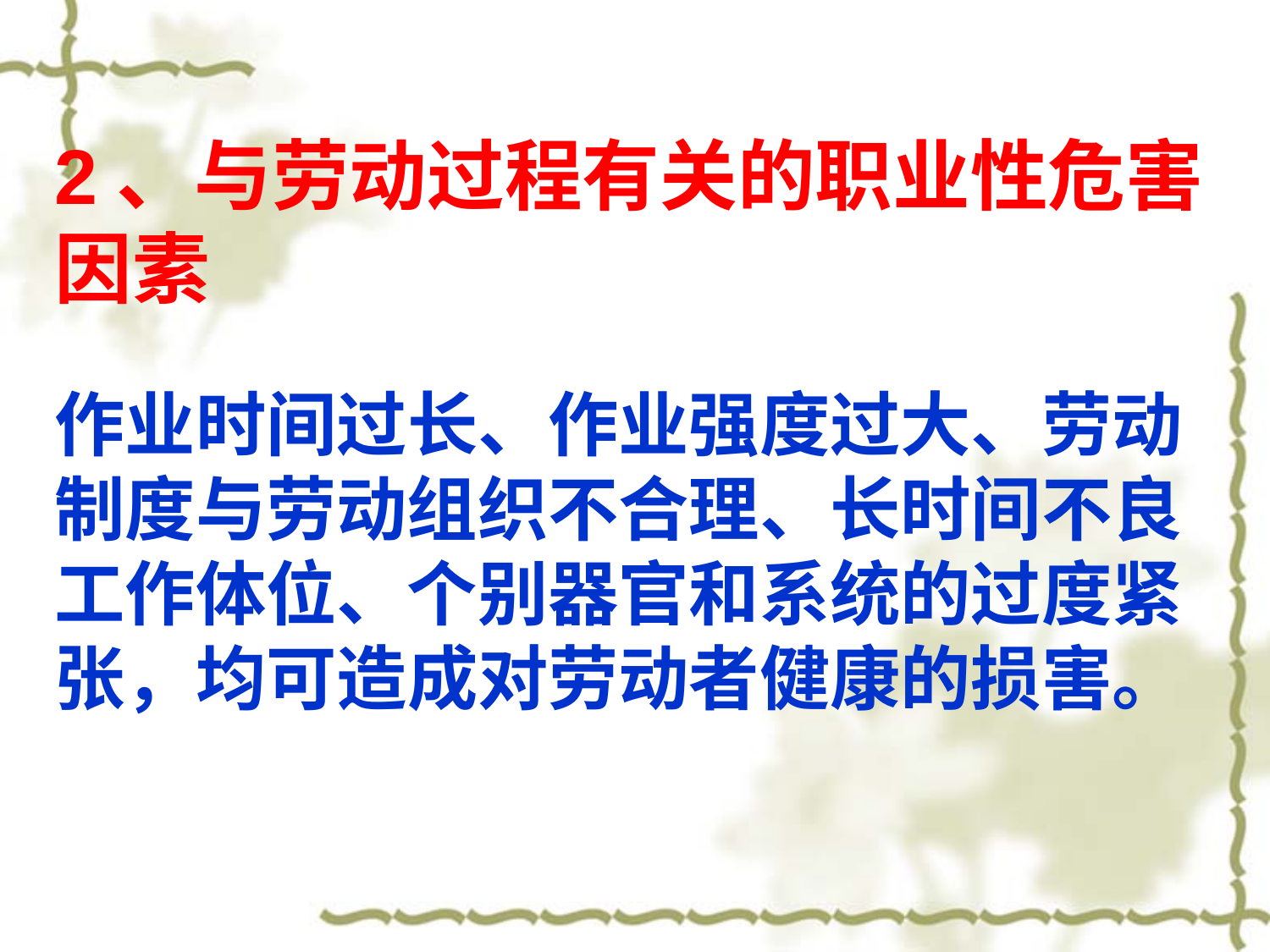

2、与劳动过程有关的职业性危害因素

作业时间过长、作业强度过大、劳动制度与劳动组织不合理、长时间不良工作体位、个别器官和系统的过度紧张，均可造成对劳动者健康的损害。

35